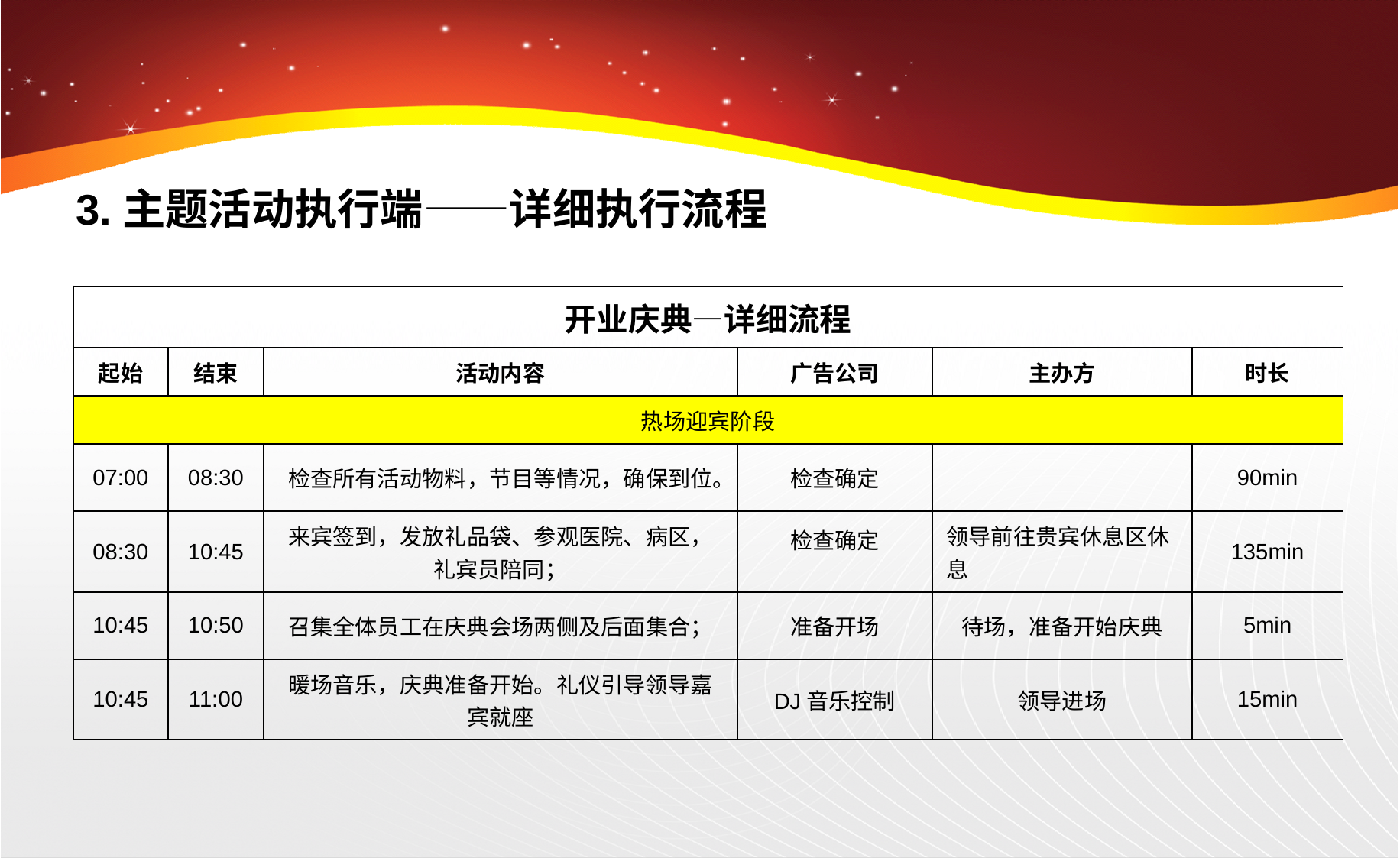

3.主题活动执行端——详细执行流程
| 开业庆典—详细流程 |  |  |  |  |  |
| --- | --- | --- | --- | --- | --- |
| 起始 | 结束 | 活动内容 | 广告公司 | 主办方 | 时长 |
| 热场迎宾阶段 |  |  |  |  |  |
| 07:00 | 08:30 | 检查所有活动物料，节目等情况，确保到位。 | 检查确定 |  | 90min |
| 08:30 | 10:45 | 来宾签到，发放礼品袋、参观医院、病区，礼宾员陪同； | 检查确定 | 领导前往贵宾休息区休息 | 135min |
| 10:45 | 10:50 | 召集全体员工在庆典会场两侧及后面集合； | 准备开场 | 待场，准备开始庆典 | 5min |
| 10:45 | 11:00 | 暖场音乐，庆典准备开始。礼仪引导领导嘉宾就座 | DJ音乐控制 | 领导进场 | 15min |